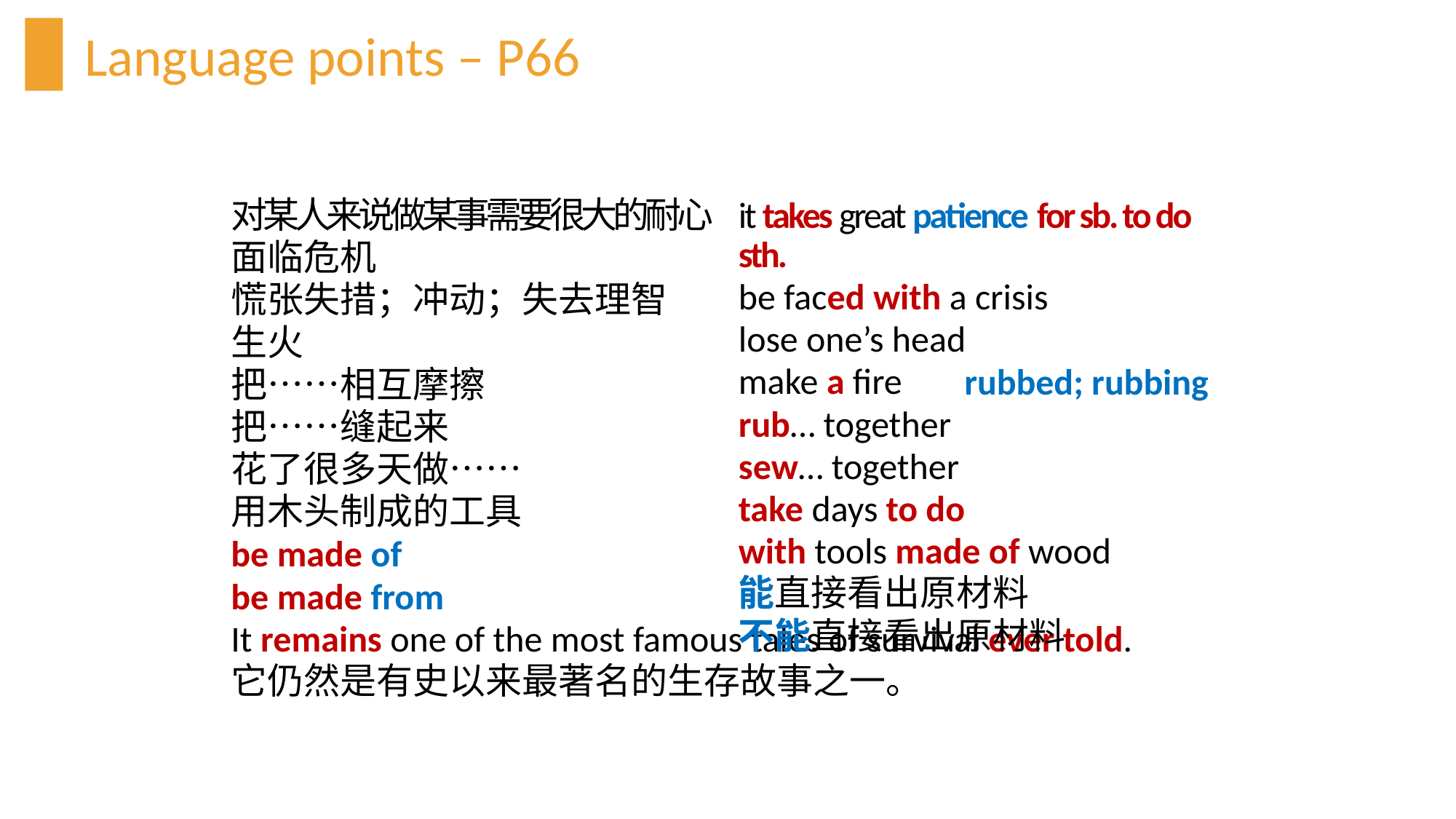

# Language points – P66
对某人来说做某事需要很大的耐心
面临危机
慌张失措；冲动；失去理智
生火
把……相互摩擦
把……缝起来
花了很多天做……
用木头制成的工具
be made of
be made from
It remains one of the most famous tales of survival ever told.
它仍然是有史以来最著名的生存故事之一。
it takes great patience for sb. to do sth.
be faced with a crisis
lose one’s head
make a fire
rub… together
sew… together
take days to do
with tools made of wood
能直接看出原材料
不能直接看出原材料
rubbed; rubbing